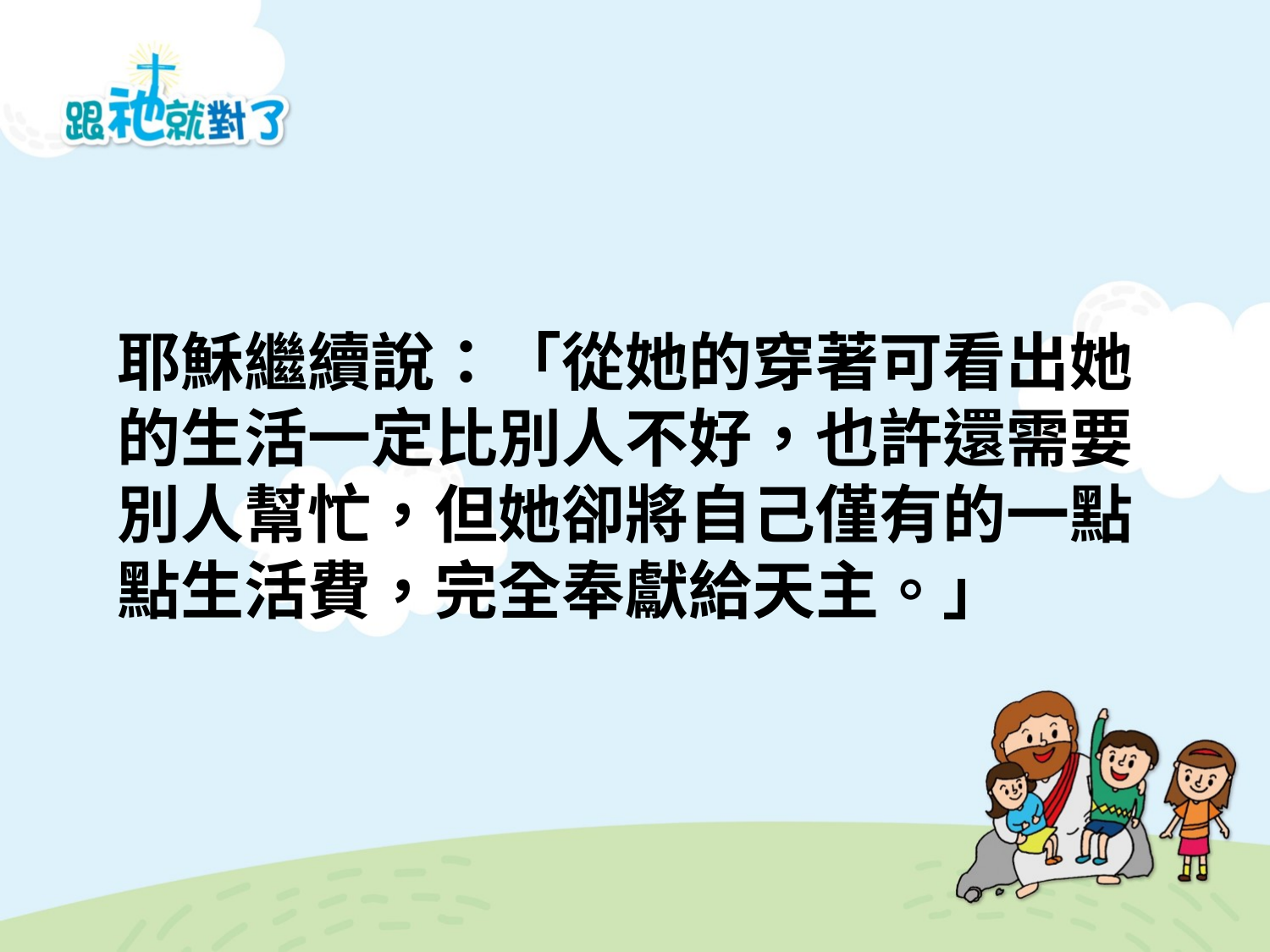

耶穌繼續說：「從她的穿著可看出她的生活一定比別人不好，也許還需要別人幫忙，但她卻將自己僅有的一點點生活費，完全奉獻給天主。」